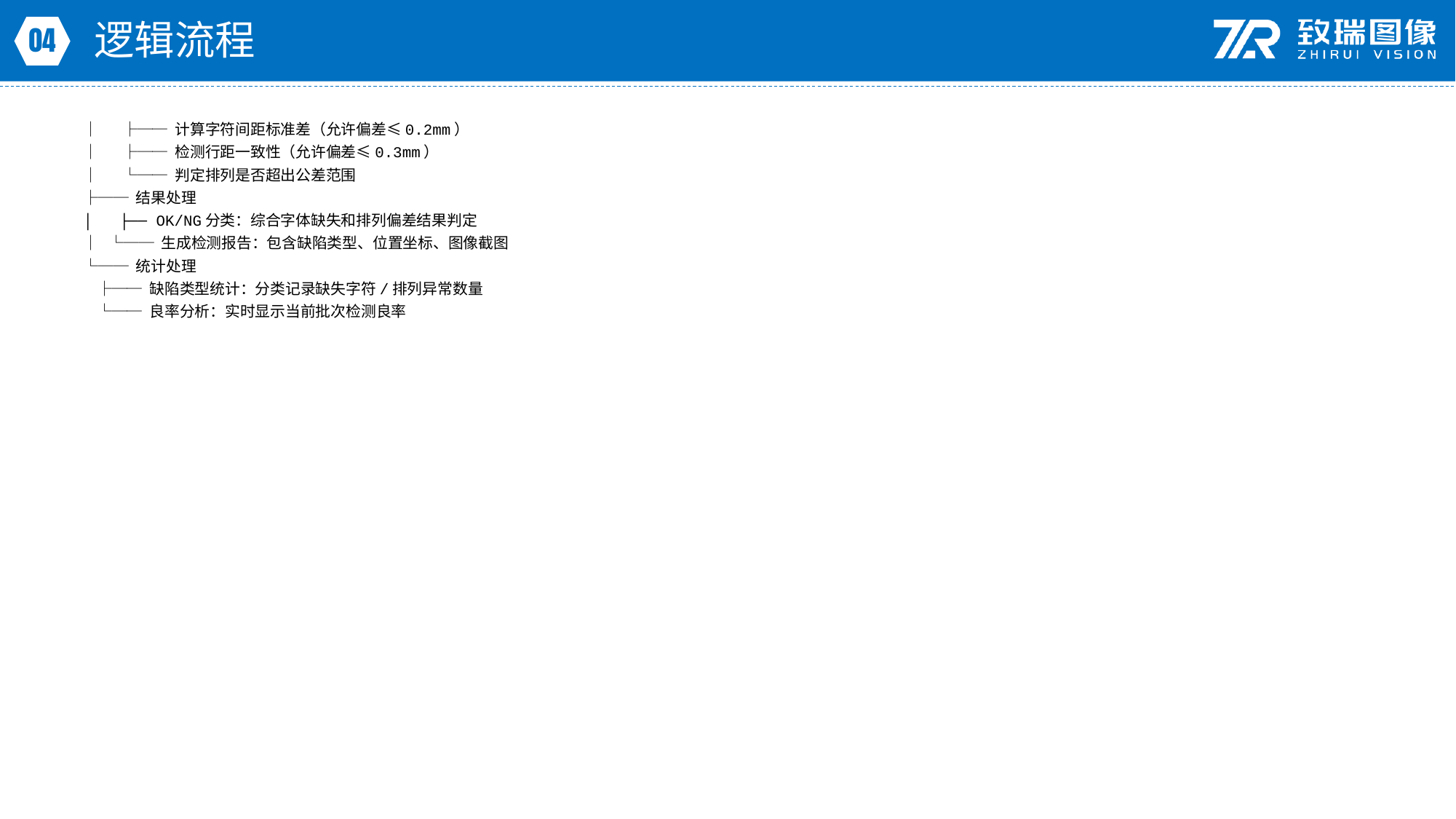

逻辑流程
04

│       ├── 计算字符间距标准差（允许偏差≤0.2mm）
│       ├── 检测行距一致性（允许偏差≤0.3mm）
│       └── 判定排列是否超出公差范围
├── 结果处理
│   ├── OK/NG分类：综合字体缺失和排列偏差结果判定
│   └── 生成检测报告：包含缺陷类型、位置坐标、图像截图
└── 统计处理
    ├── 缺陷类型统计：分类记录缺失字符/排列异常数量
    └── 良率分析：实时显示当前批次检测良率